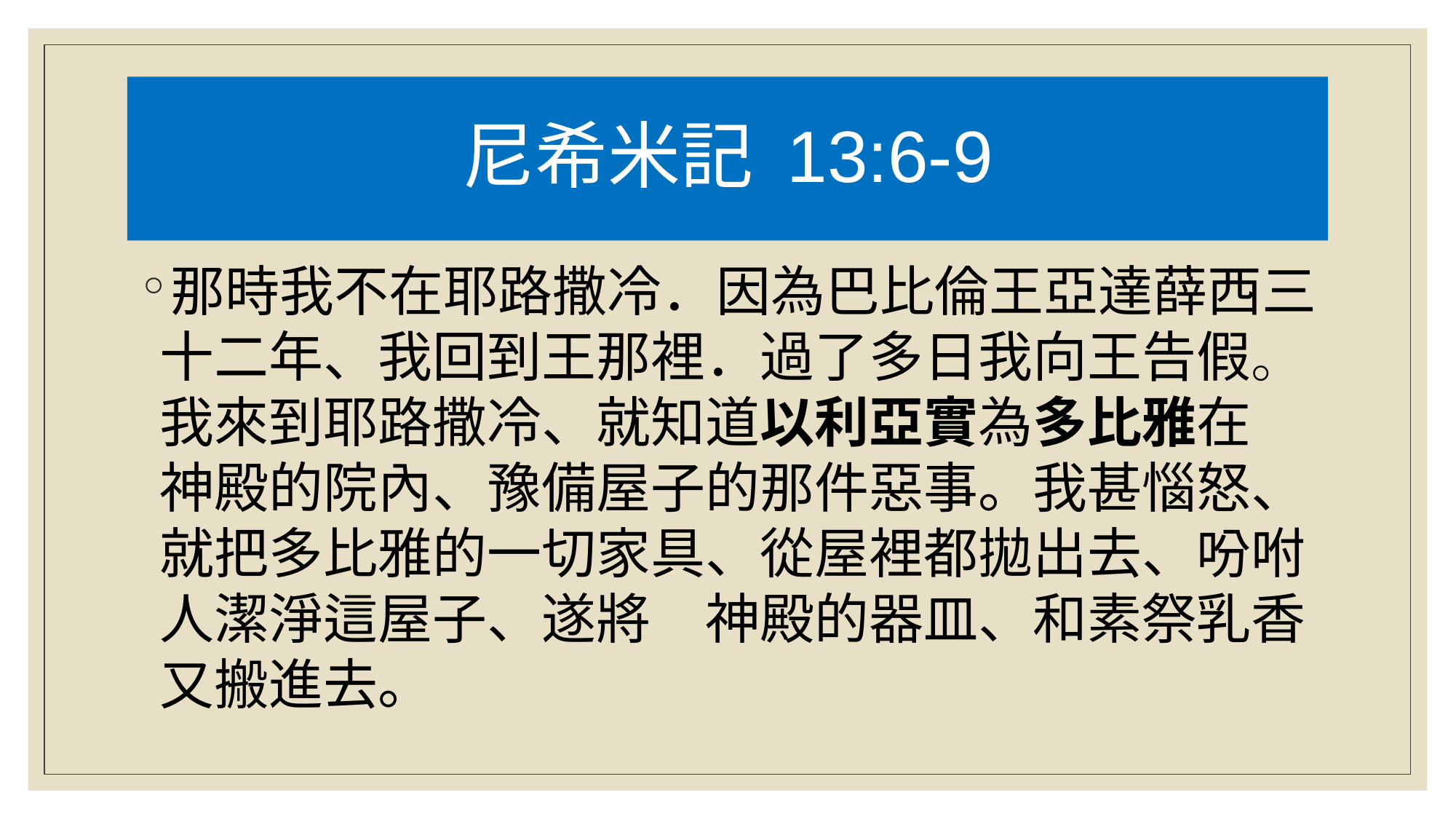

# 尼希米記 13:6-9
那時我不在耶路撒冷．因為巴比倫王亞達薛西三十二年、我回到王那裡．過了多日我向王告假。我來到耶路撒冷、就知道以利亞實為多比雅在　神殿的院內、豫備屋子的那件惡事。我甚惱怒、就把多比雅的一切家具、從屋裡都拋出去、吩咐人潔淨這屋子、遂將　神殿的器皿、和素祭乳香又搬進去。